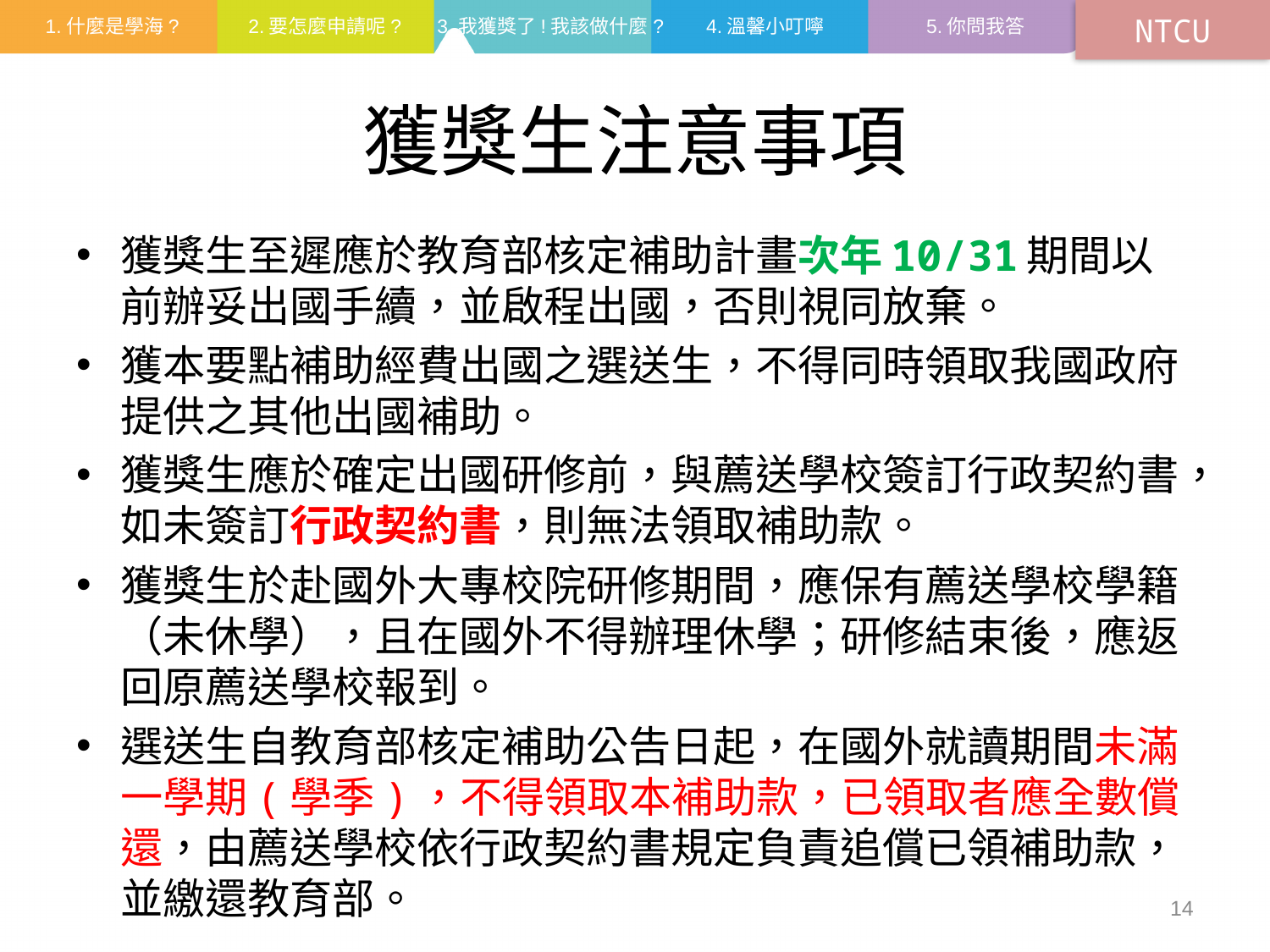

NTCU
# 獲獎生注意事項
獲獎生至遲應於教育部核定補助計畫次年10/31期間以前辦妥出國手續，並啟程出國，否則視同放棄。
獲本要點補助經費出國之選送生，不得同時領取我國政府提供之其他出國補助。
獲獎生應於確定出國研修前，與薦送學校簽訂行政契約書，如未簽訂行政契約書，則無法領取補助款。
獲獎生於赴國外大專校院研修期間，應保有薦送學校學籍（未休學），且在國外不得辦理休學；研修結束後，應返回原薦送學校報到。
選送生自教育部核定補助公告日起，在國外就讀期間未滿一學期(學季)，不得領取本補助款，已領取者應全數償還，由薦送學校依行政契約書規定負責追償已領補助款，並繳還教育部。

14